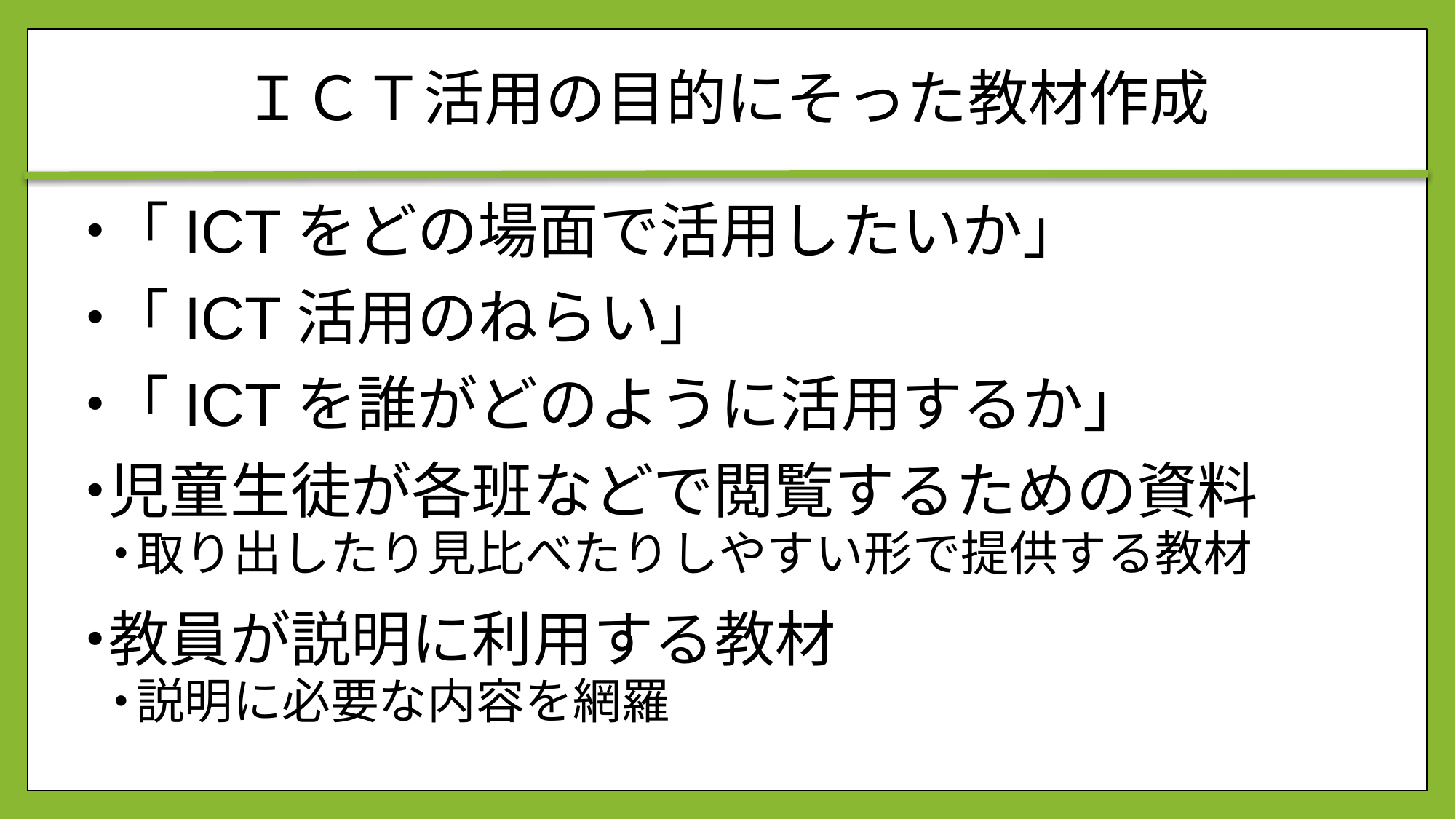

# ＩＣＴ活用の目的にそった教材作成
「ICTをどの場面で活用したいか」
「ICT活用のねらい」
「ICTを誰がどのように活用するか」
児童生徒が各班などで閲覧するための資料
取り出したり見比べたりしやすい形で提供する教材
教員が説明に利用する教材
説明に必要な内容を網羅